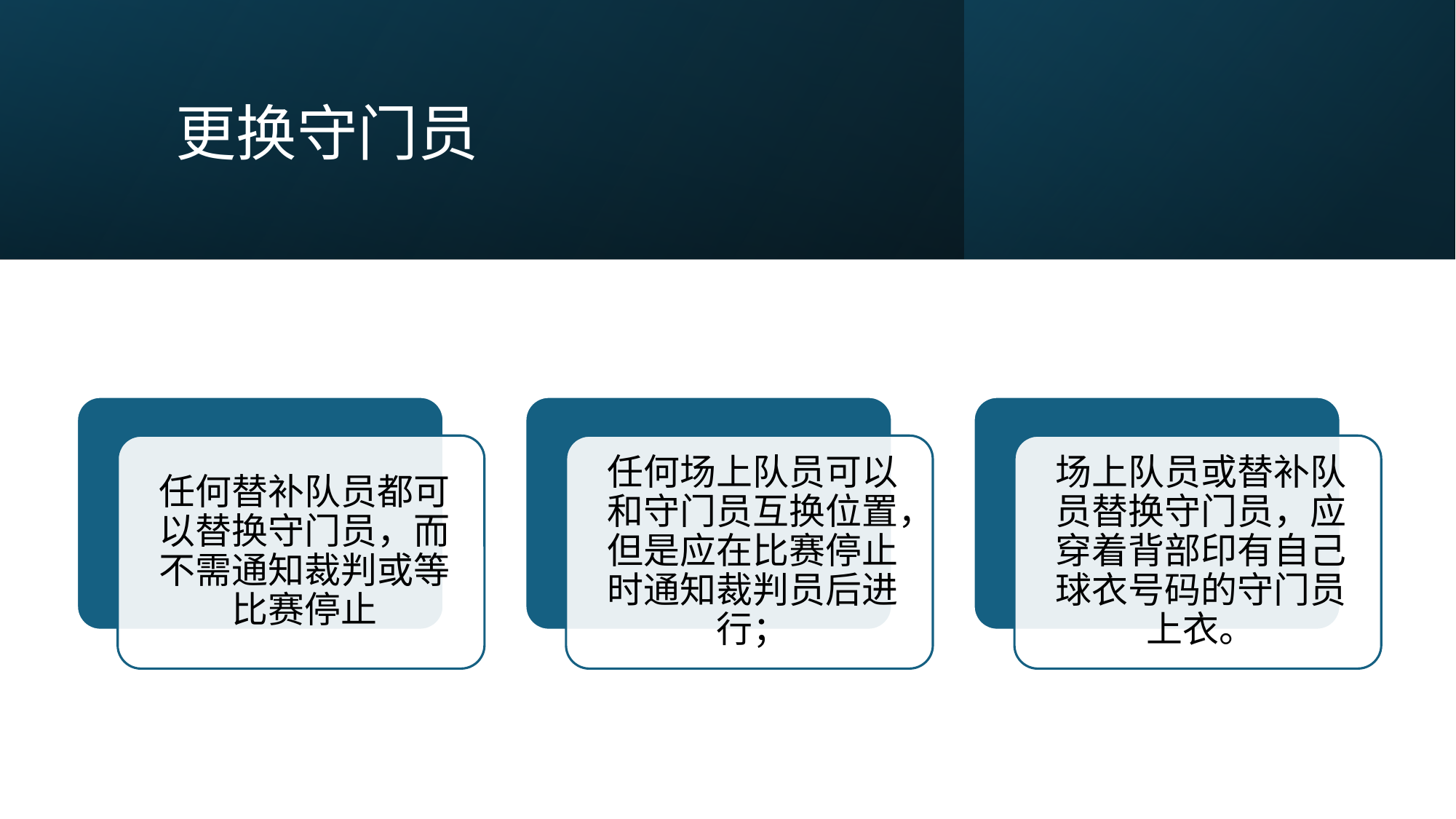

# 更换守门员
任何替补队员都可以替换守门员，而不需通知裁判或等比赛停止
任何场上队员可以和守门员互换位置，但是应在比赛停止时通知裁判员后进行；
场上队员或替补队员替换守门员，应穿着背部印有自己球衣号码的守门员上衣。